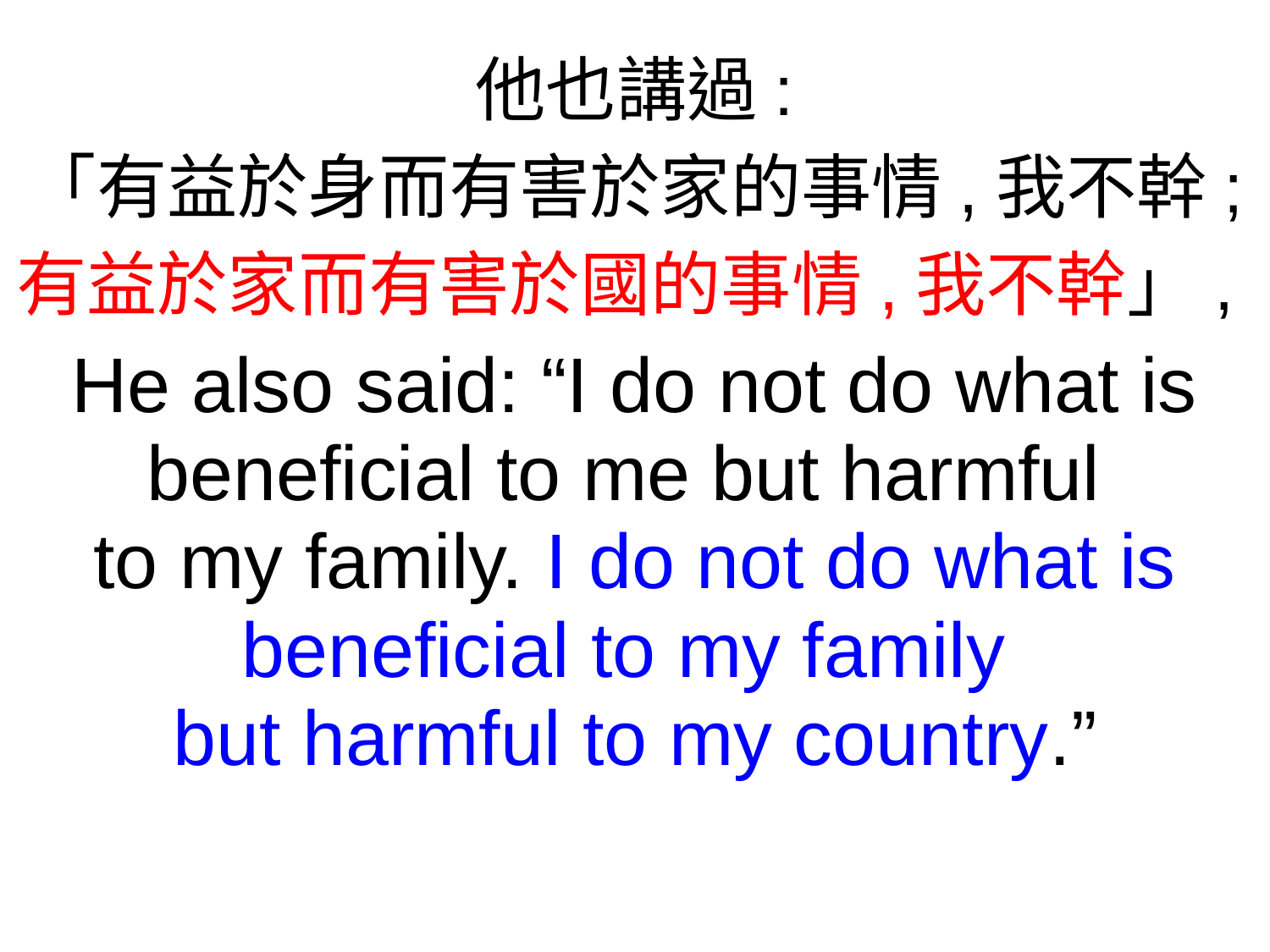

他也講過:
「有益於身而有害於家的事情,我不幹;
有益於家而有害於國的事情,我不幹」,
He also said: “I do not do what is beneficial to me but harmful
to my family. I do not do what is beneficial to my family
but harmful to my country.”